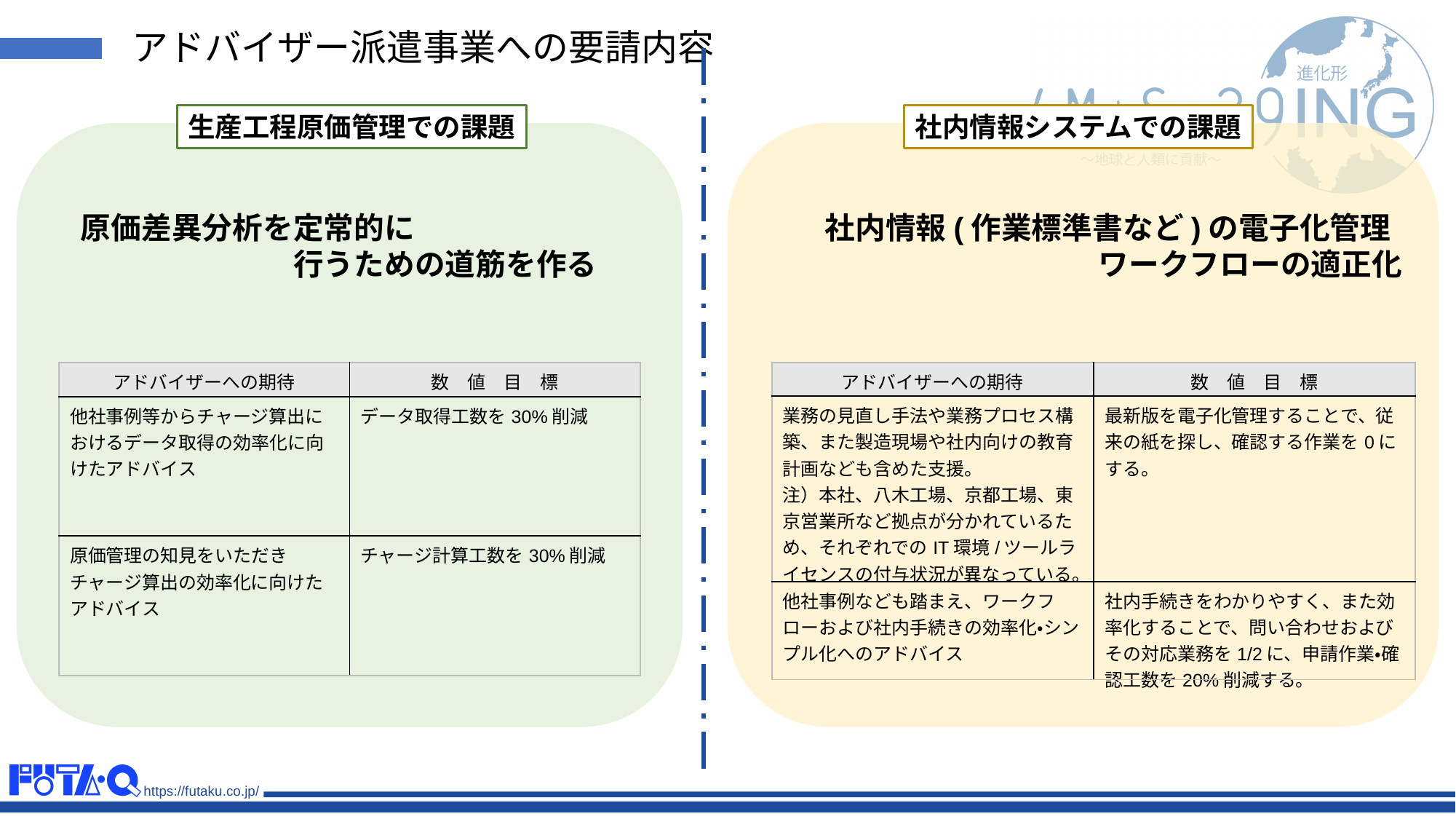

アドバイザー派遣事業への要請内容
生産工程原価管理での課題
社内情報システムでの課題

原価差異分析を定常的に
　　　　　　　行うための道筋を作る
社内情報(作業標準書など)の電子化管理
　　　　　　　　　ワークフローの適正化
| アドバイザーへの期待 | 数　値　目　標 |
| --- | --- |
| 他社事例等からチャージ算出におけるデータ取得の効率化に向けたアドバイス | データ取得工数を30%削減 |
| 原価管理の知見をいただきチャージ算出の効率化に向けたアドバイス | チャージ計算工数を30%削減 |
| アドバイザーへの期待 | 数　値　目　標 |
| --- | --- |
| 業務の見直し手法や業務プロセス構築、また製造現場や社内向けの教育計画なども含めた支援。 注）本社、八木工場、京都工場、東京営業所など拠点が分かれているため、それぞれでのIT環境/ツールライセンスの付与状況が異なっている。 | 最新版を電子化管理することで、従来の紙を探し、確認する作業を0にする。 |
| 他社事例なども踏まえ、ワークフローおよび社内手続きの効率化・シンプル化へのアドバイス | 社内手続きをわかりやすく、また効率化することで、問い合わせおよびその対応業務を1/2に、申請作業・確認工数を20%削減する。 |